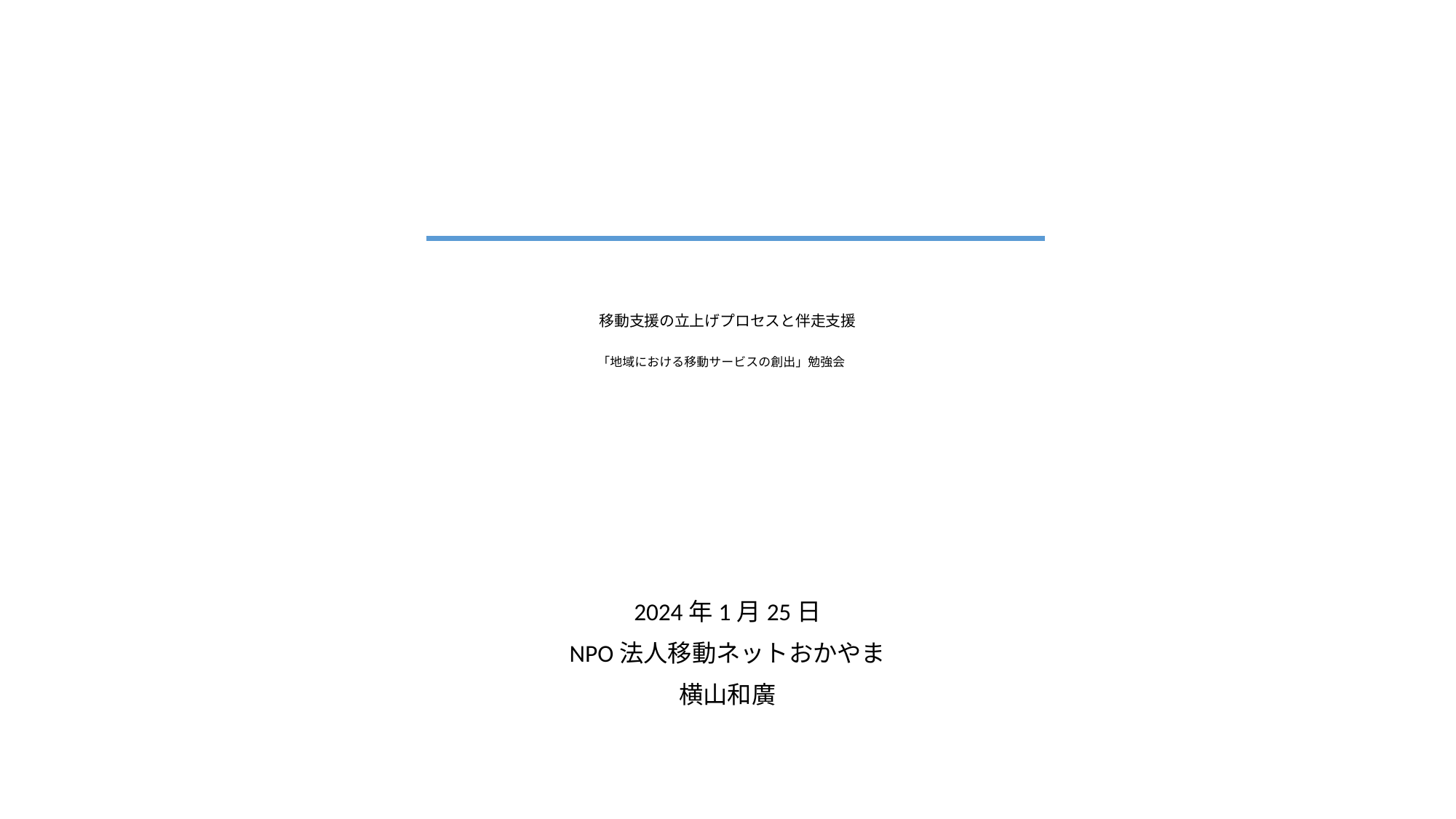

# 移動支援の立上げプロセスと伴走支援 「地域における移動サービスの創出」勉強会
2024年1月25日
NPO法人移動ネットおかやま
横山和廣